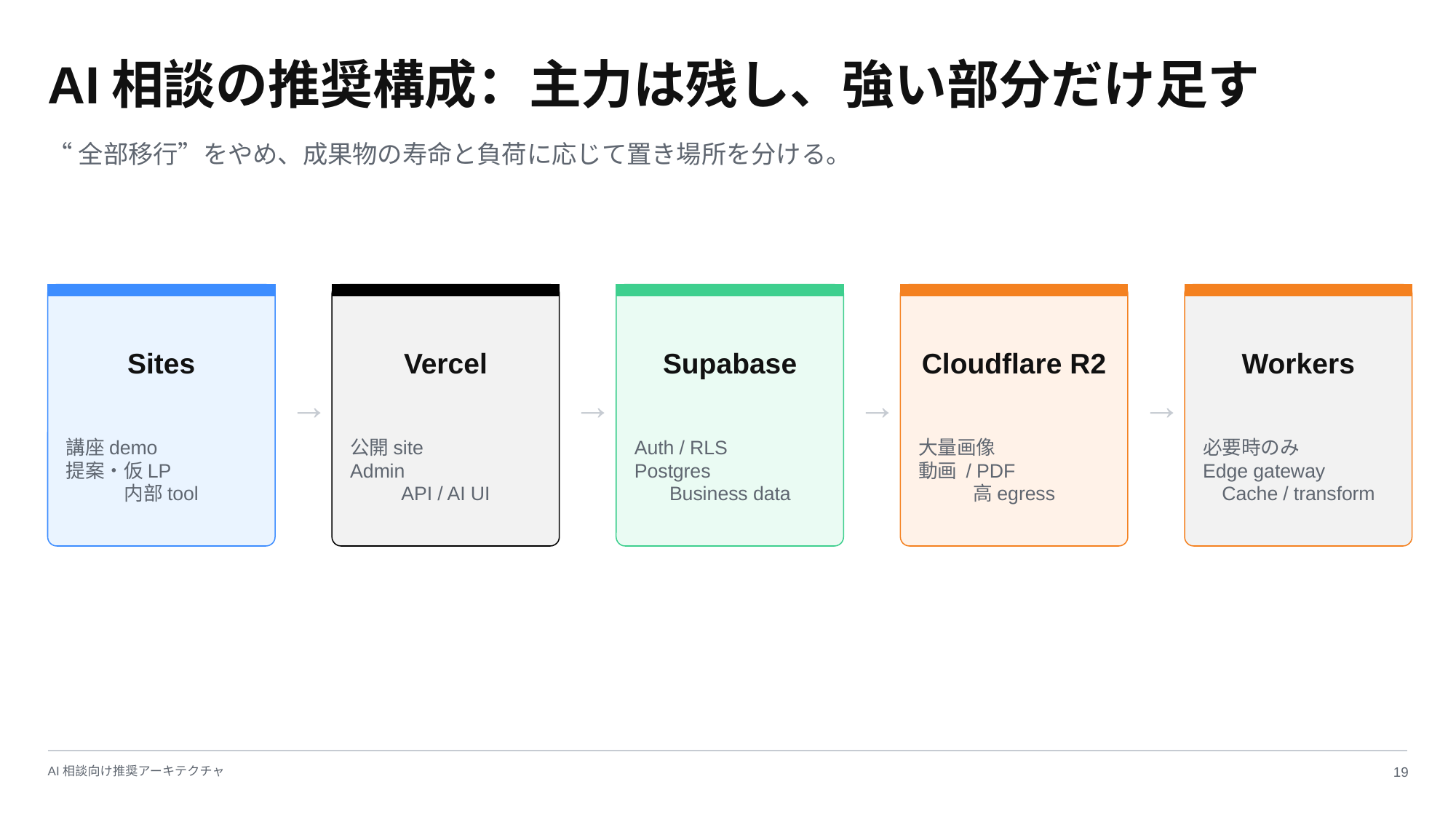

AI相談の推奨構成：主力は残し、強い部分だけ足す
“全部移行”をやめ、成果物の寿命と負荷に応じて置き場所を分ける。

Sites
Vercel
Supabase
Cloudflare R2
Workers
→
→
→
→
講座demo
提案・仮LP
内部tool
公開site
Admin
API / AI UI
Auth / RLS
Postgres
Business data
大量画像
動画 / PDF
高egress
必要時のみ
Edge gateway
Cache / transform
AI相談向け推奨アーキテクチャ
19